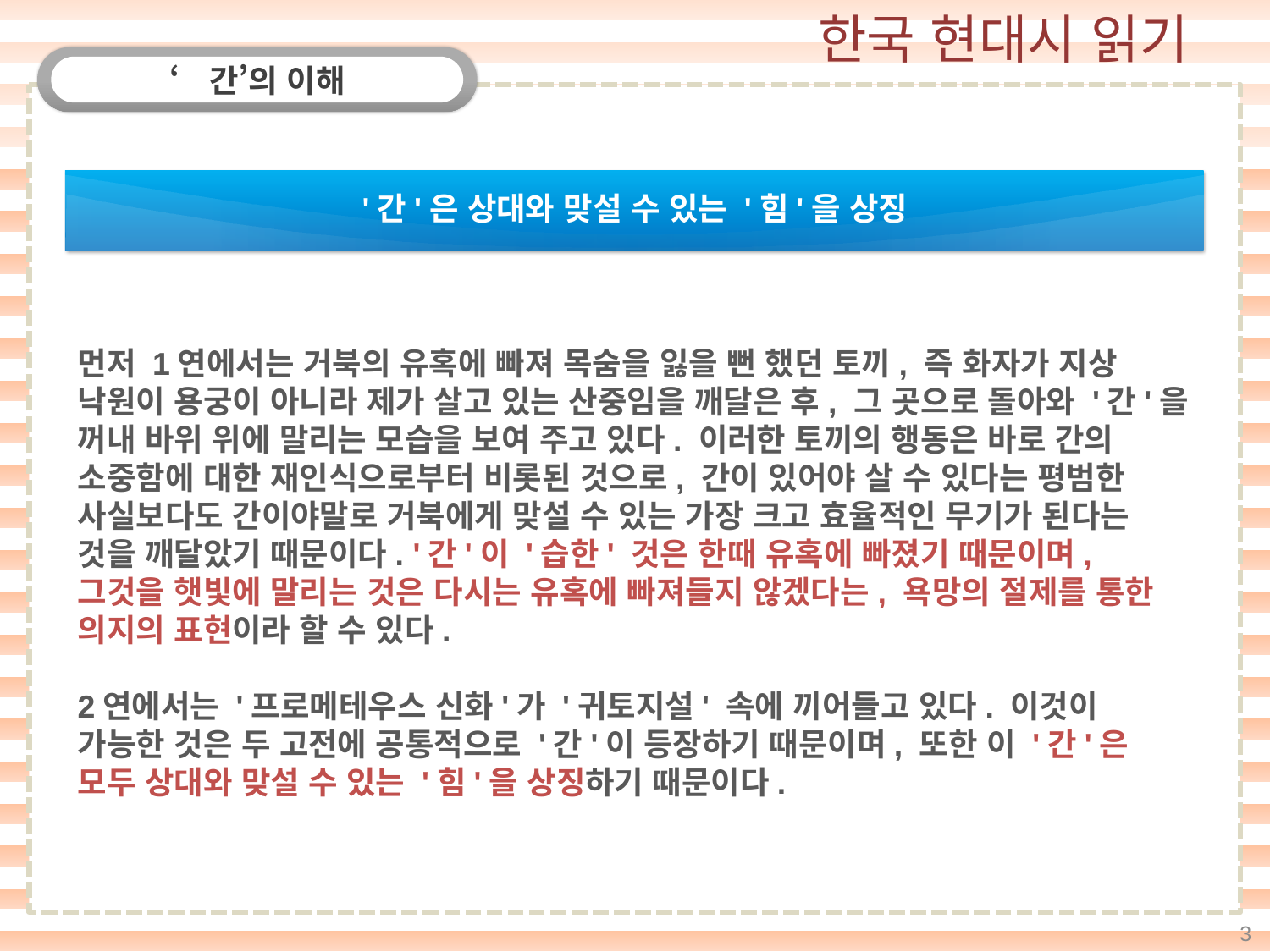

‘간’의 이해

'간'은 상대와 맞설 수 있는 '힘'을 상징
먼저 1연에서는 거북의 유혹에 빠져 목숨을 잃을 뻔 했던 토끼, 즉 화자가 지상 낙원이 용궁이 아니라 제가 살고 있는 산중임을 깨달은 후, 그 곳으로 돌아와 '간'을 꺼내 바위 위에 말리는 모습을 보여 주고 있다. 이러한 토끼의 행동은 바로 간의 소중함에 대한 재인식으로부터 비롯된 것으로, 간이 있어야 살 수 있다는 평범한 사실보다도 간이야말로 거북에게 맞설 수 있는 가장 크고 효율적인 무기가 된다는 것을 깨달았기 때문이다. '간'이 '습한' 것은 한때 유혹에 빠졌기 때문이며, 그것을 햇빛에 말리는 것은 다시는 유혹에 빠져들지 않겠다는, 욕망의 절제를 통한 의지의 표현이라 할 수 있다.

2연에서는 '프로메테우스 신화'가 '귀토지설' 속에 끼어들고 있다. 이것이 가능한 것은 두 고전에 공통적으로 '간'이 등장하기 때문이며, 또한 이 '간'은 모두 상대와 맞설 수 있는 '힘'을 상징하기 때문이다.
3